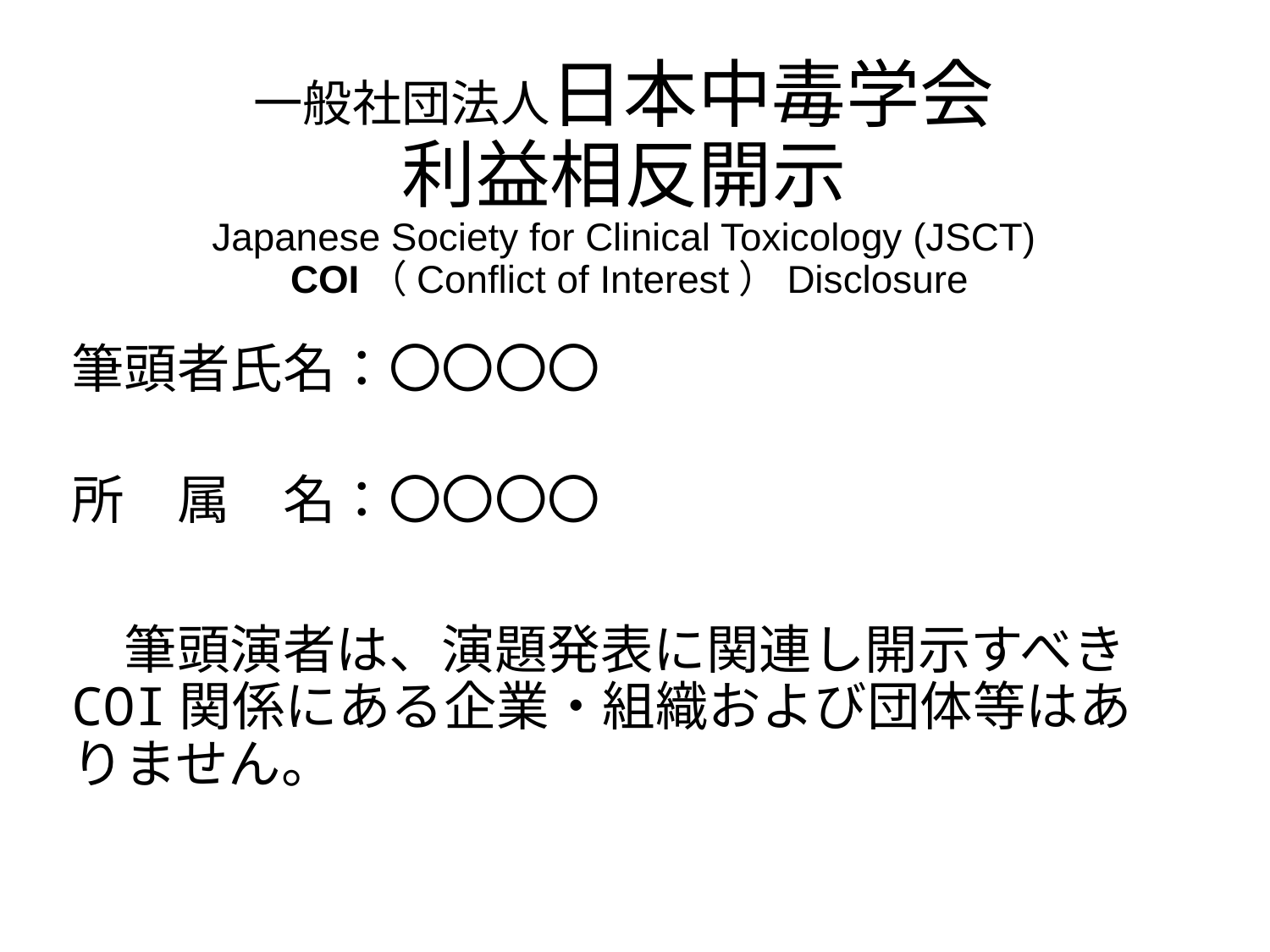

# 一般社団法人日本中毒学会 利益相反開示 Japanese Society for Clinical Toxicology (JSCT) COI（Conflict of Interest）Disclosure
筆頭者氏名：〇〇〇〇
所　属　名：〇〇〇〇

　筆頭演者は、演題発表に関連し開示すべきCOI関係にある企業・組織および団体等はありません。